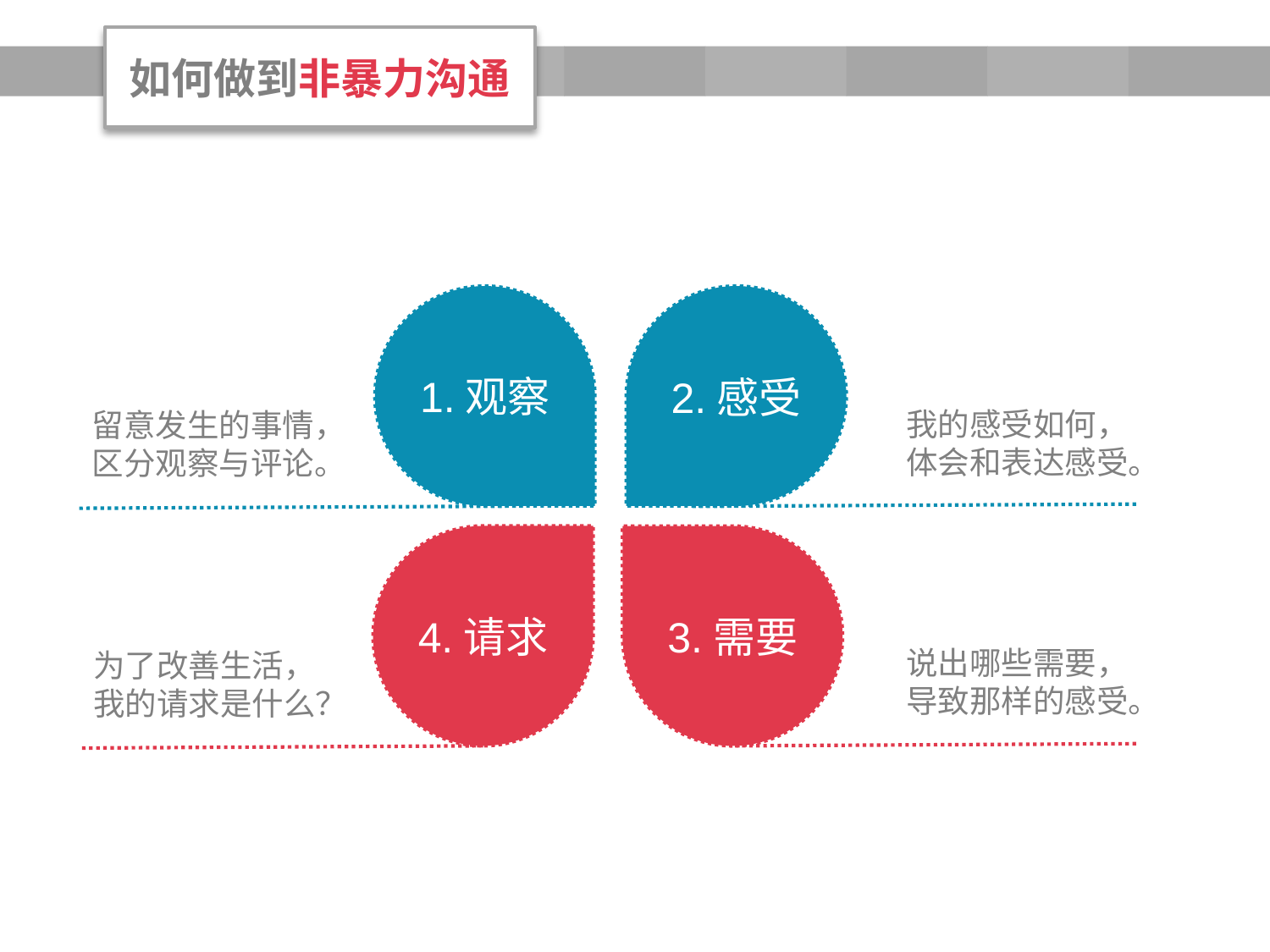

如何做到非暴力沟通

1.观察
2.感受
4.请求
3.需要
我的感受如何，体会和表达感受。
留意发生的事情，区分观察与评论。
说出哪些需要，
导致那样的感受。
为了改善生活，我的请求是什么？